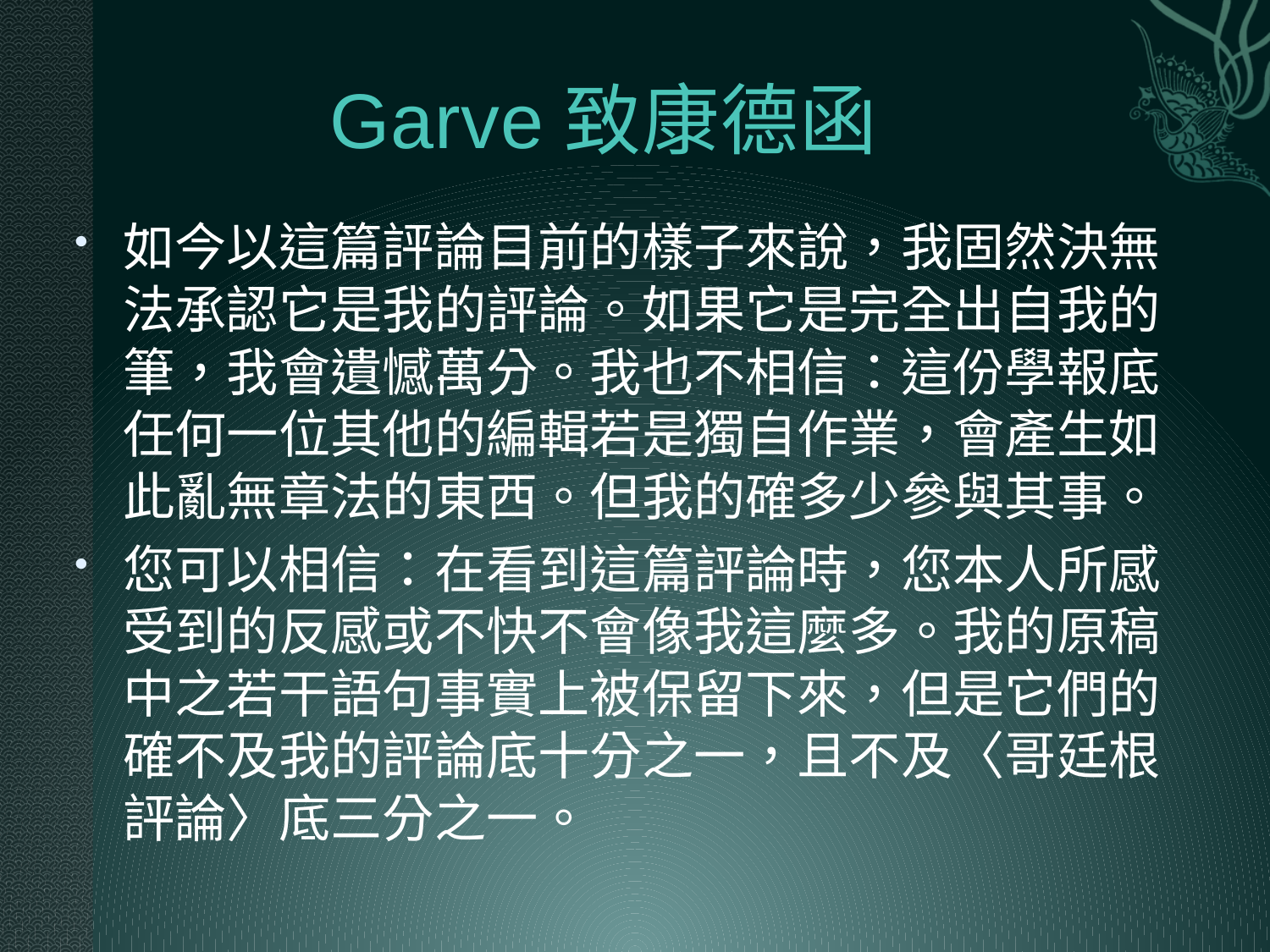

# Garve致康德函
如今以這篇評論目前的樣子來說，我固然決無法承認它是我的評論。如果它是完全出自我的筆，我會遺憾萬分。我也不相信：這份學報底任何一位其他的編輯若是獨自作業，會產生如此亂無章法的東西。但我的確多少參與其事。
您可以相信：在看到這篇評論時，您本人所感受到的反感或不快不會像我這麼多。我的原稿中之若干語句事實上被保留下來，但是它們的確不及我的評論底十分之一，且不及〈哥廷根評論〉底三分之一。